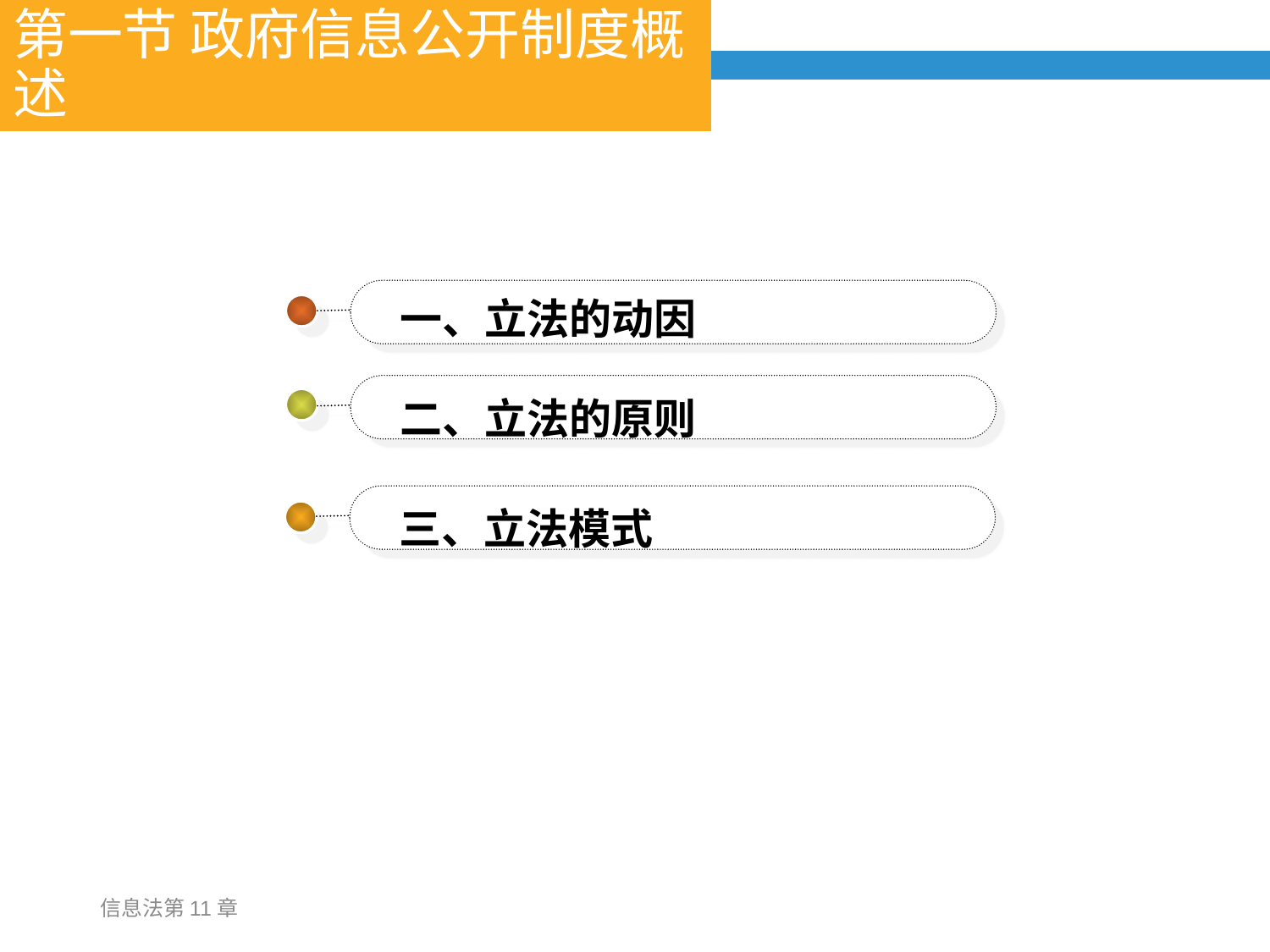

# 第一节 政府信息公开制度概述

一、立法的动因

二、立法的原则

三、立法模式
信息法第11章